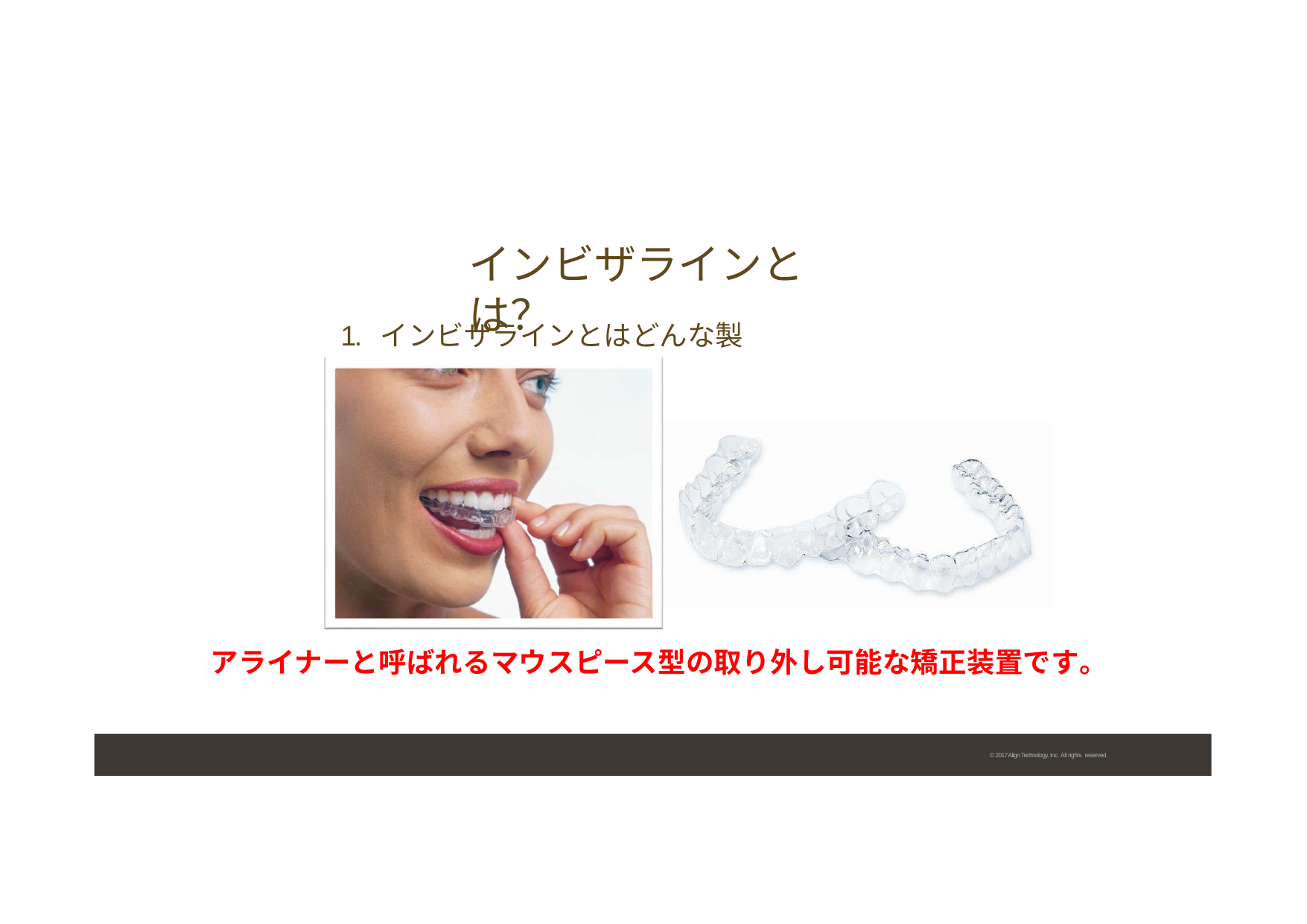

# インビザラインとは？
1. インビザラインとはどんな製品？

アライナーと呼ばれるマウスピース型の取り外し可能な矯正装置です。
© 2017 Align Technology, Inc. All rights reserved.